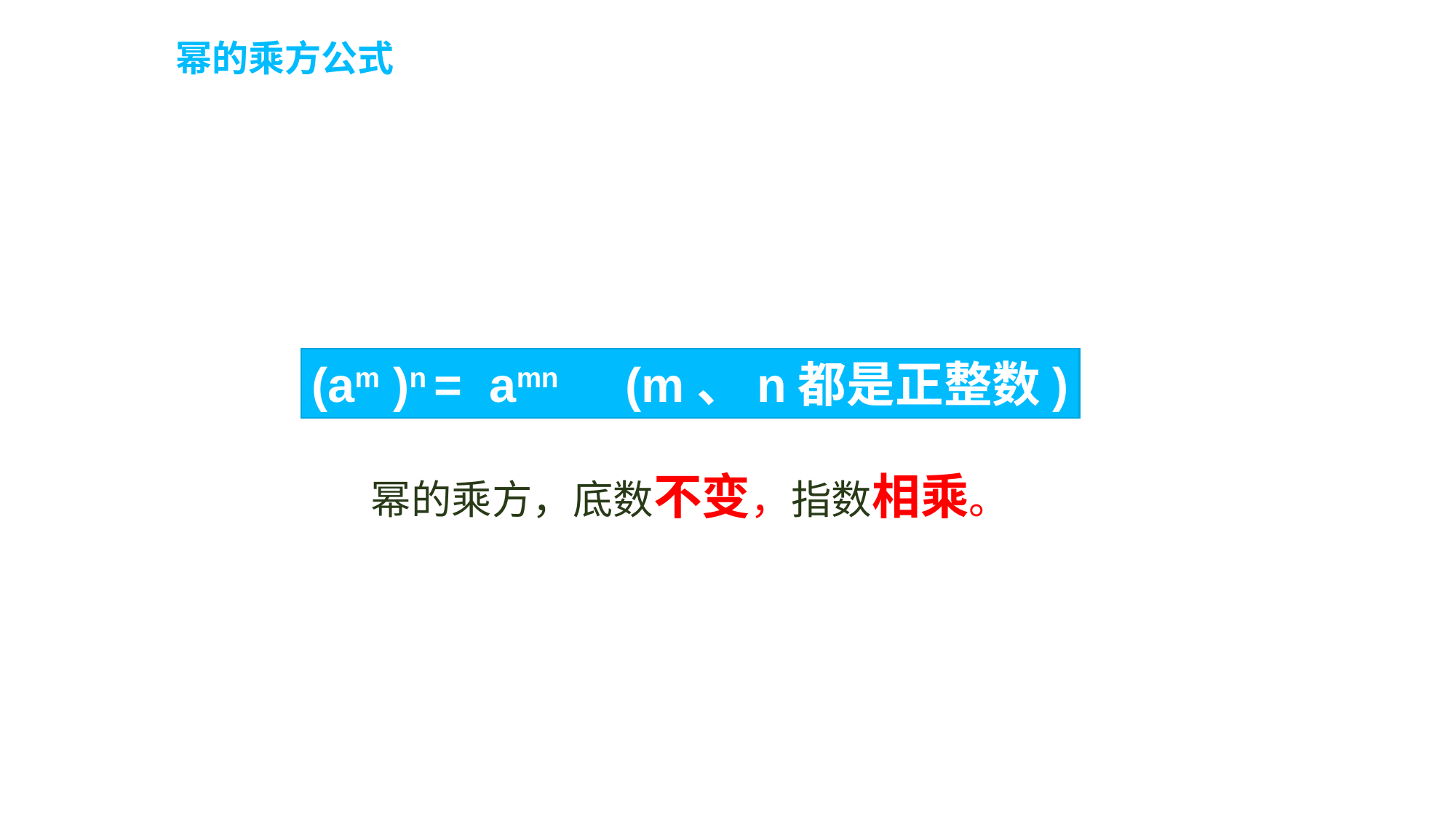

幂的乘方公式
(am )n =  amn     (m、n都是正整数)
幂的乘方，底数不变，指数相乘。